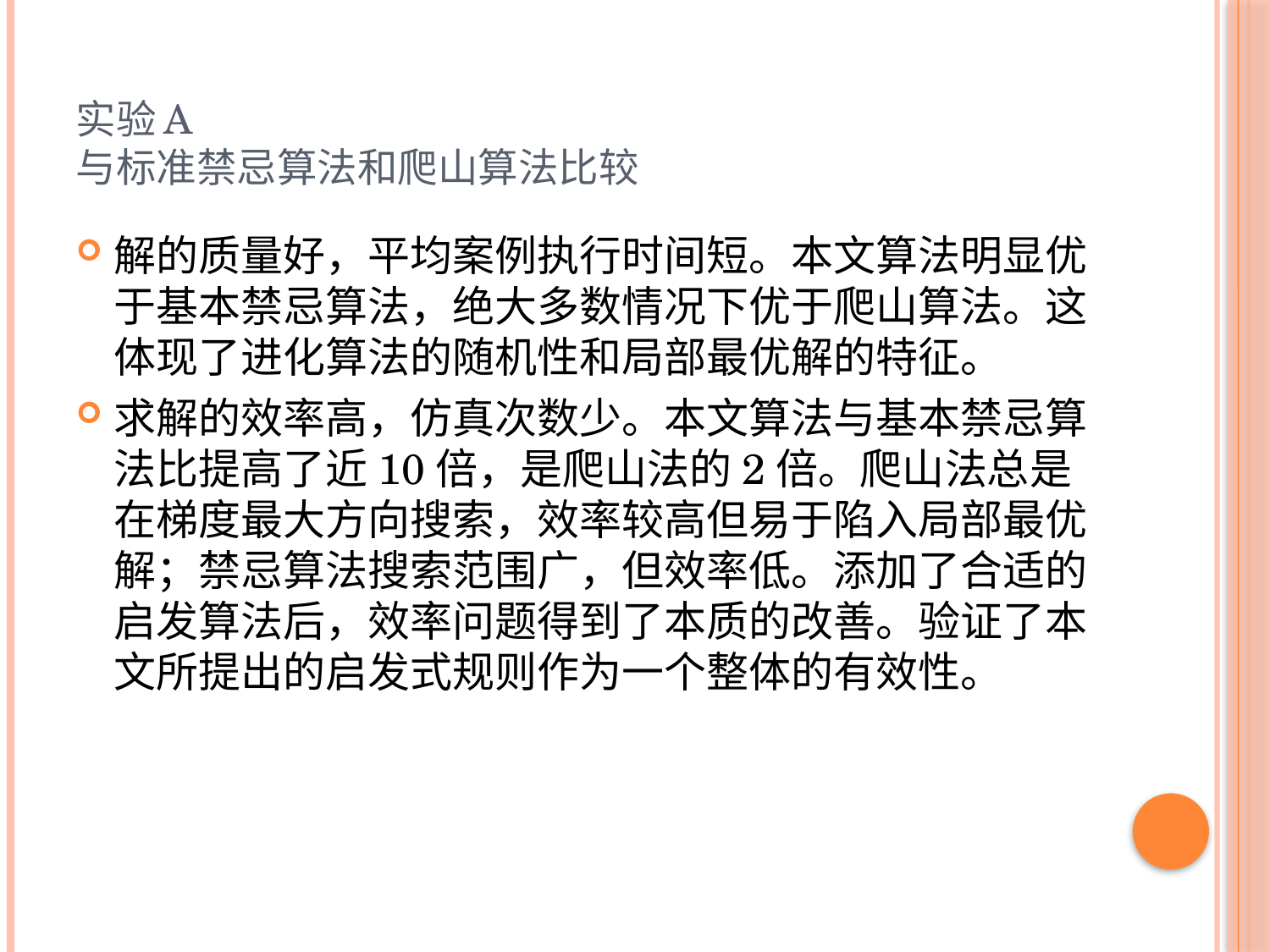

# 实验A 与标准禁忌算法和爬山算法比较
解的质量好，平均案例执行时间短。本文算法明显优于基本禁忌算法，绝大多数情况下优于爬山算法。这体现了进化算法的随机性和局部最优解的特征。
求解的效率高，仿真次数少。本文算法与基本禁忌算法比提高了近10倍，是爬山法的2倍。爬山法总是在梯度最大方向搜索，效率较高但易于陷入局部最优解；禁忌算法搜索范围广，但效率低。添加了合适的启发算法后，效率问题得到了本质的改善。验证了本文所提出的启发式规则作为一个整体的有效性。